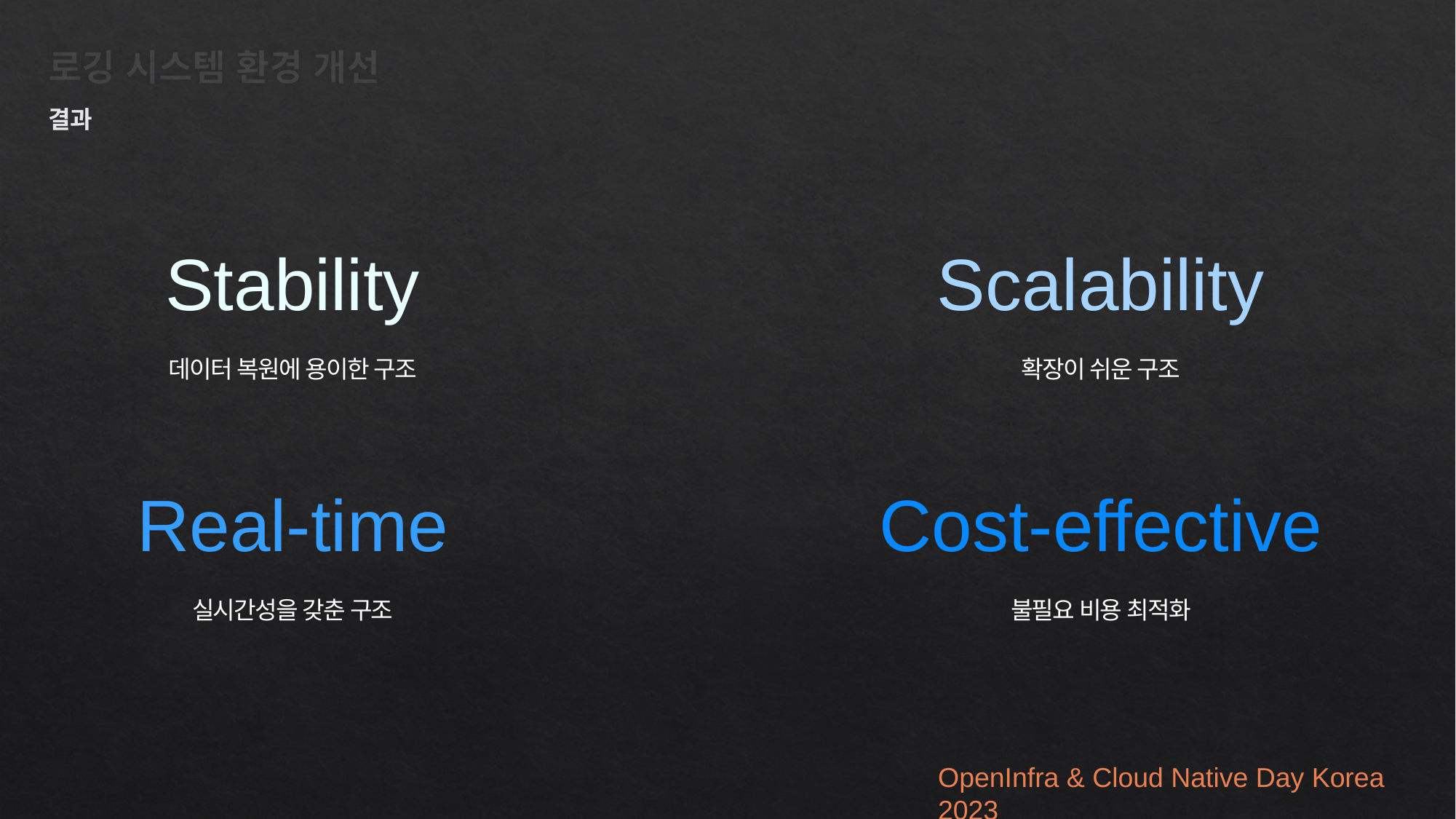

로깅 시스템 환경 개선
결과
Stability
데이터 복원에 용이한 구조
Scalability
확장이 쉬운 구조
Real-time
실시간성을 갖춘 구조
Cost-effective
불필요 비용 최적화